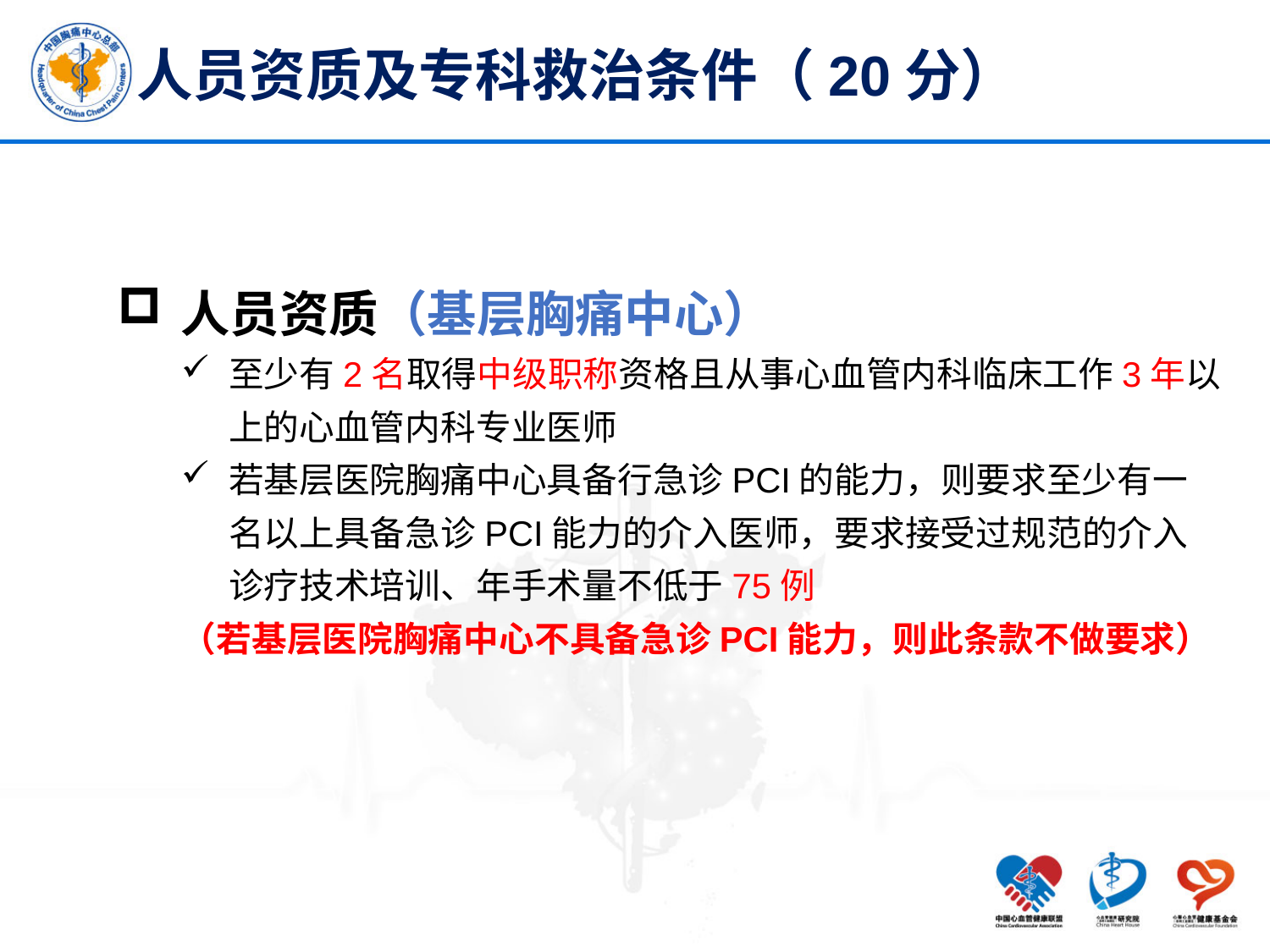

# 人员资质及专科救治条件（20分）
人员资质（基层胸痛中心）
至少有2名取得中级职称资格且从事心血管内科临床工作3年以上的心血管内科专业医师
若基层医院胸痛中心具备行急诊PCI的能力，则要求至少有一名以上具备急诊PCI能力的介入医师，要求接受过规范的介入诊疗技术培训、年手术量不低于75例
（若基层医院胸痛中心不具备急诊PCI能力，则此条款不做要求）